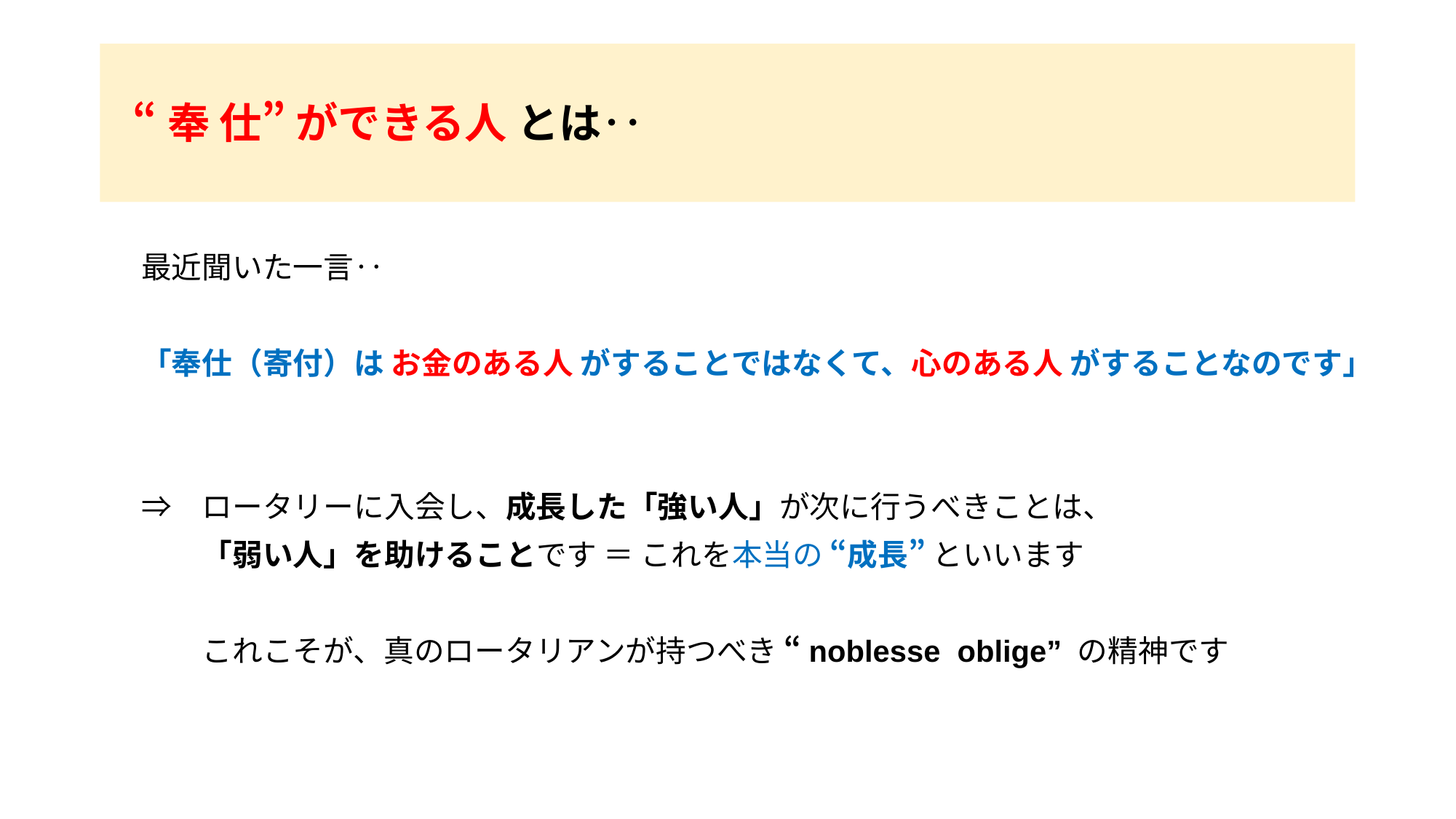

# “奉 仕” ができる人 とは‥
　最近聞いた一言‥

　「奉仕（寄付）は お金のある人 がすることではなくて、心のある人 がすることなのです」

　⇒　ロータリーに入会し、成長した「強い人」が次に行うべきことは、
　　　「弱い人」を助けることです ＝ これを本当の “成長” といいます

　　　これこそが、真のロータリアンが持つべき “noblesse  oblige” の精神です